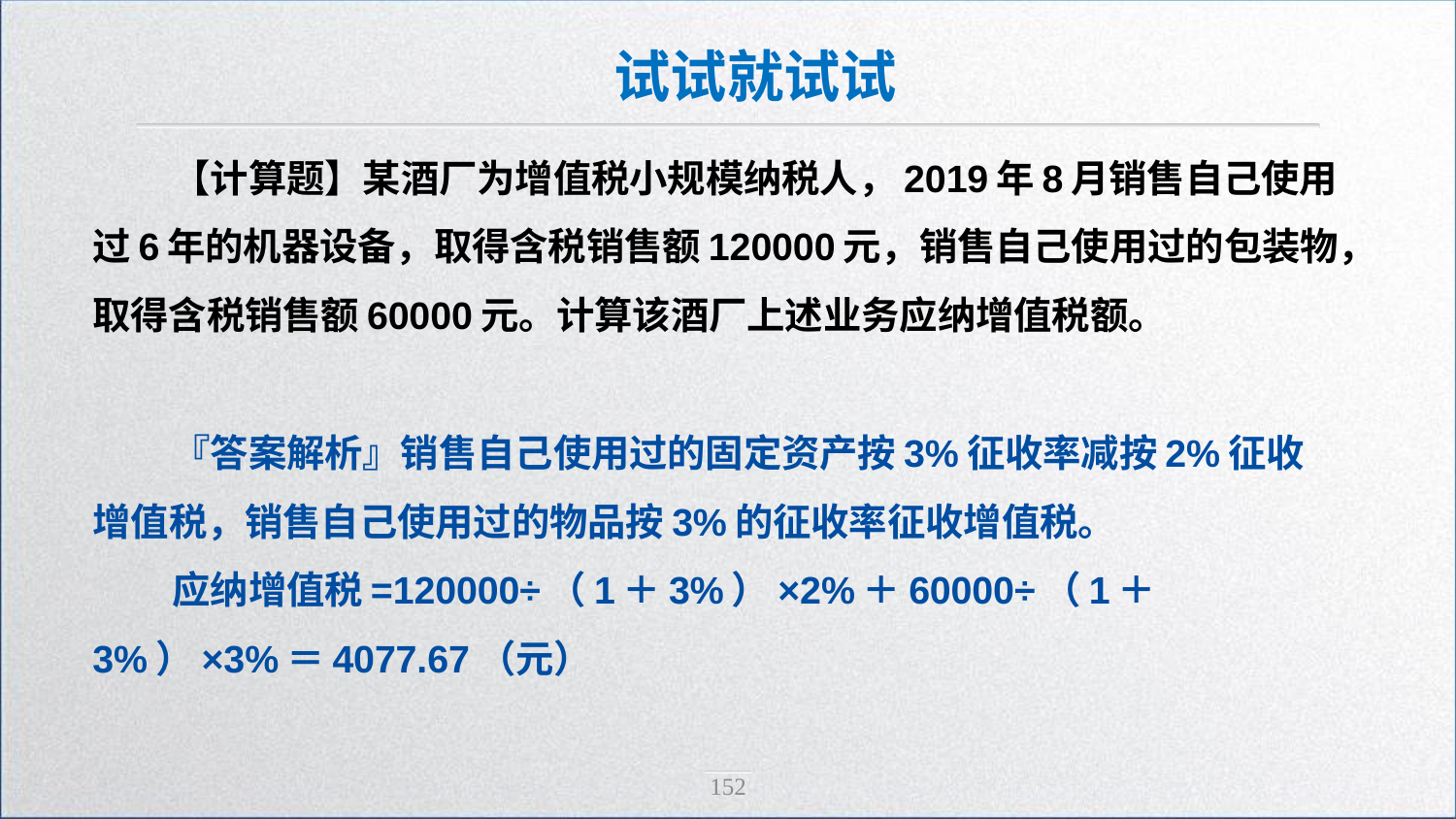

试试就试试
【计算题】某酒厂为增值税小规模纳税人，2019年8月销售自己使用过6年的机器设备，取得含税销售额120000元，销售自己使用过的包装物，取得含税销售额60000元。计算该酒厂上述业务应纳增值税额。

『答案解析』销售自己使用过的固定资产按3%征收率减按2%征收增值税，销售自己使用过的物品按3%的征收率征收增值税。
应纳增值税=120000÷（1＋3%）×2%＋60000÷（1＋3%）×3%＝4077.67（元）

152